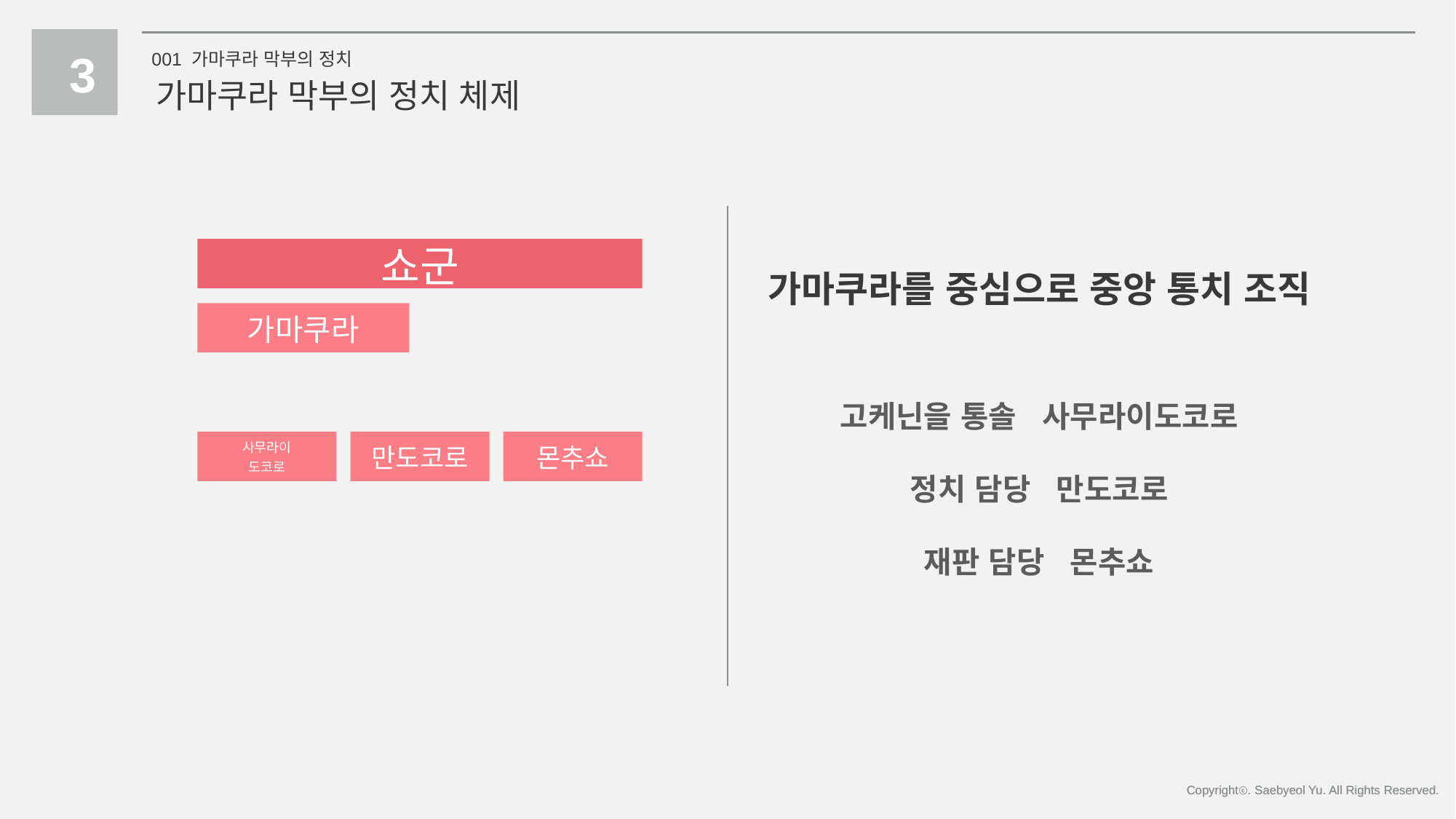

3
001 가마쿠라 막부의 정치
가마쿠라 막부의 정치 체제
쇼군
가마쿠라
사무라이
도코로
만도코로
몬추쇼
가마쿠라를 중심으로 중앙 통치 조직

고케닌을 통솔   사무라이도코로

정치 담당   만도코로

재판 담당   몬추쇼
Copyrightⓒ. Saebyeol Yu. All Rights Reserved.